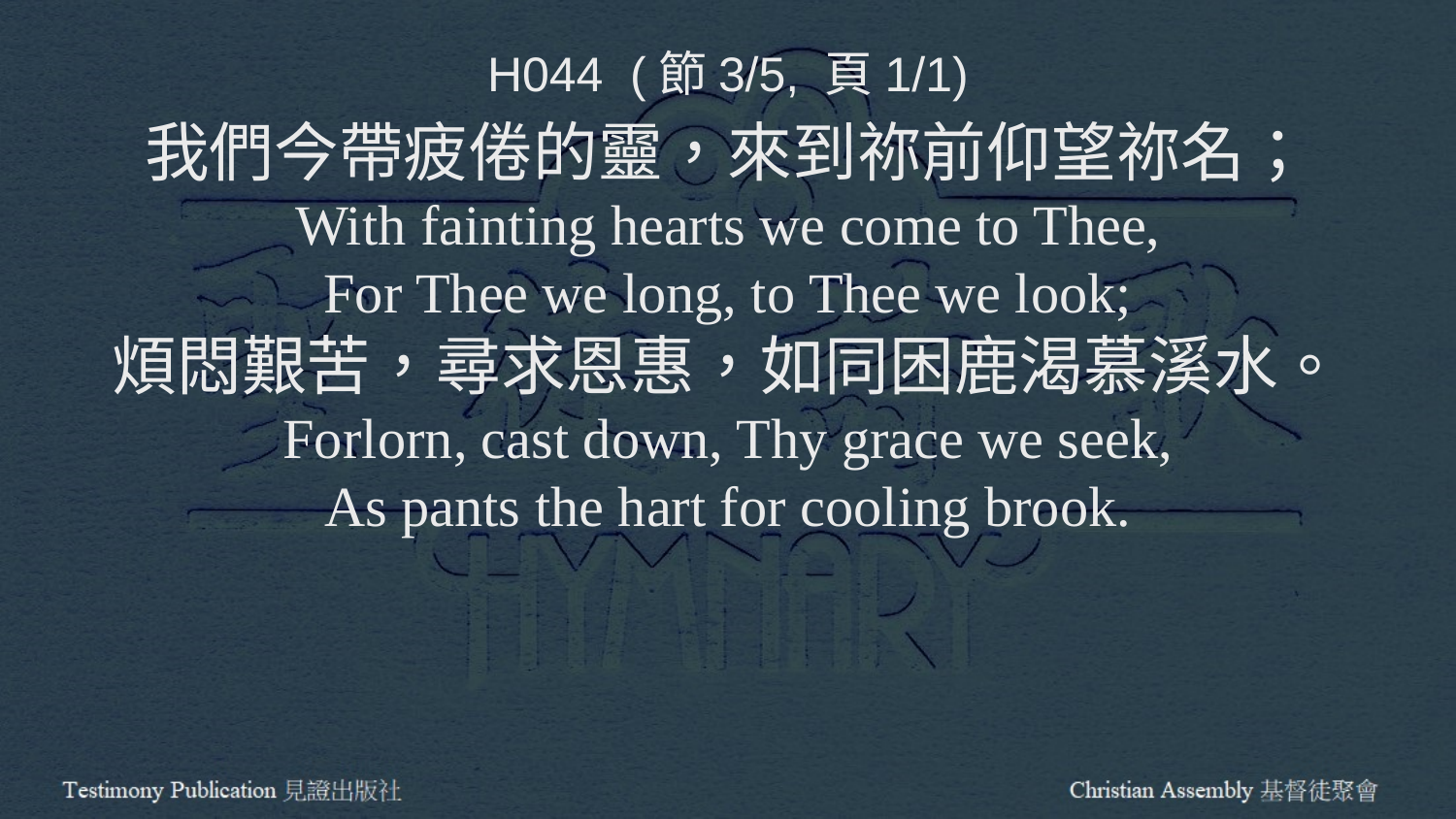

H044  (節3/5, 頁1/1)
我們今帶疲倦的靈，來到祢前仰望祢名；
With fainting hearts we come to Thee,
For Thee we long, to Thee we look;
煩悶艱苦，尋求恩惠，如同困鹿渴慕溪水。
Forlorn, cast down, Thy grace we seek,
As pants the hart for cooling brook.